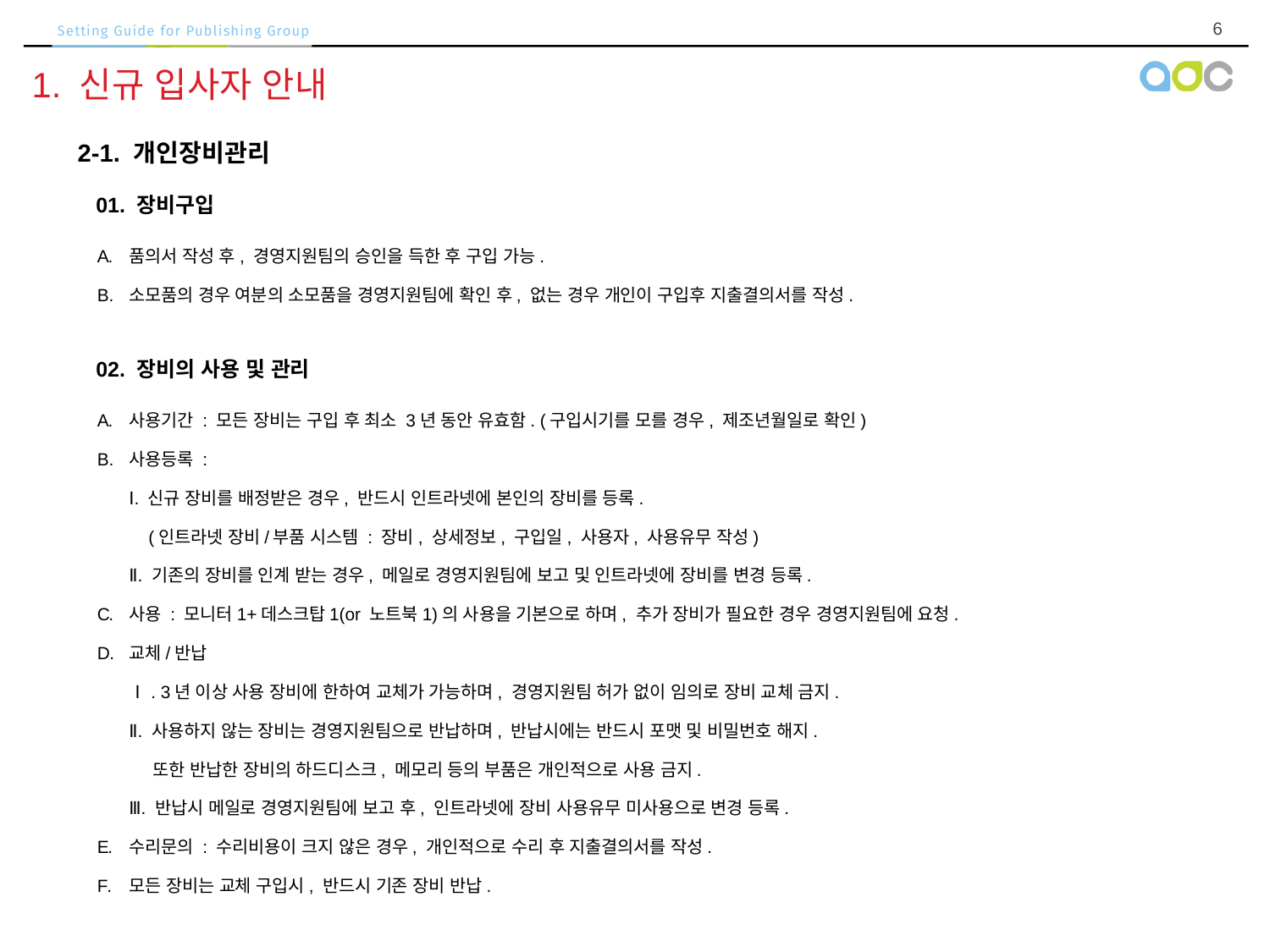

1. 신규 입사자 안내
2-1. 개인장비관리
01. 장비구입
품의서 작성 후, 경영지원팀의 승인을 득한 후 구입 가능.
소모품의 경우 여분의 소모품을 경영지원팀에 확인 후, 없는 경우 개인이 구입후 지출결의서를 작성.
02. 장비의 사용 및 관리
사용기간 : 모든 장비는 구입 후 최소 3년 동안 유효함. (구입시기를 모를 경우, 제조년월일로 확인)
사용등록 :
Ⅰ. 신규 장비를 배정받은 경우, 반드시 인트라넷에 본인의 장비를 등록.
    (인트라넷 장비/부품 시스템 : 장비, 상세정보, 구입일, 사용자, 사용유무 작성)
Ⅱ. 기존의 장비를 인계 받는 경우, 메일로 경영지원팀에 보고 및 인트라넷에 장비를 변경 등록.
사용 : 모니터1+데스크탑1(or 노트북1)의 사용을 기본으로 하며, 추가 장비가 필요한 경우 경영지원팀에 요청.
교체/반납
Ⅰ. 3년 이상 사용 장비에 한하여 교체가 가능하며, 경영지원팀 허가 없이 임의로 장비 교체 금지.
Ⅱ. 사용하지 않는 장비는 경영지원팀으로 반납하며, 반납시에는 반드시 포맷 및 비밀번호 해지.
    또한 반납한 장비의 하드디스크, 메모리 등의 부품은 개인적으로 사용 금지.
Ⅲ. 반납시 메일로 경영지원팀에 보고 후, 인트라넷에 장비 사용유무 미사용으로 변경 등록.
수리문의 : 수리비용이 크지 않은 경우, 개인적으로 수리 후 지출결의서를 작성.
모든 장비는 교체 구입시, 반드시 기존 장비 반납.